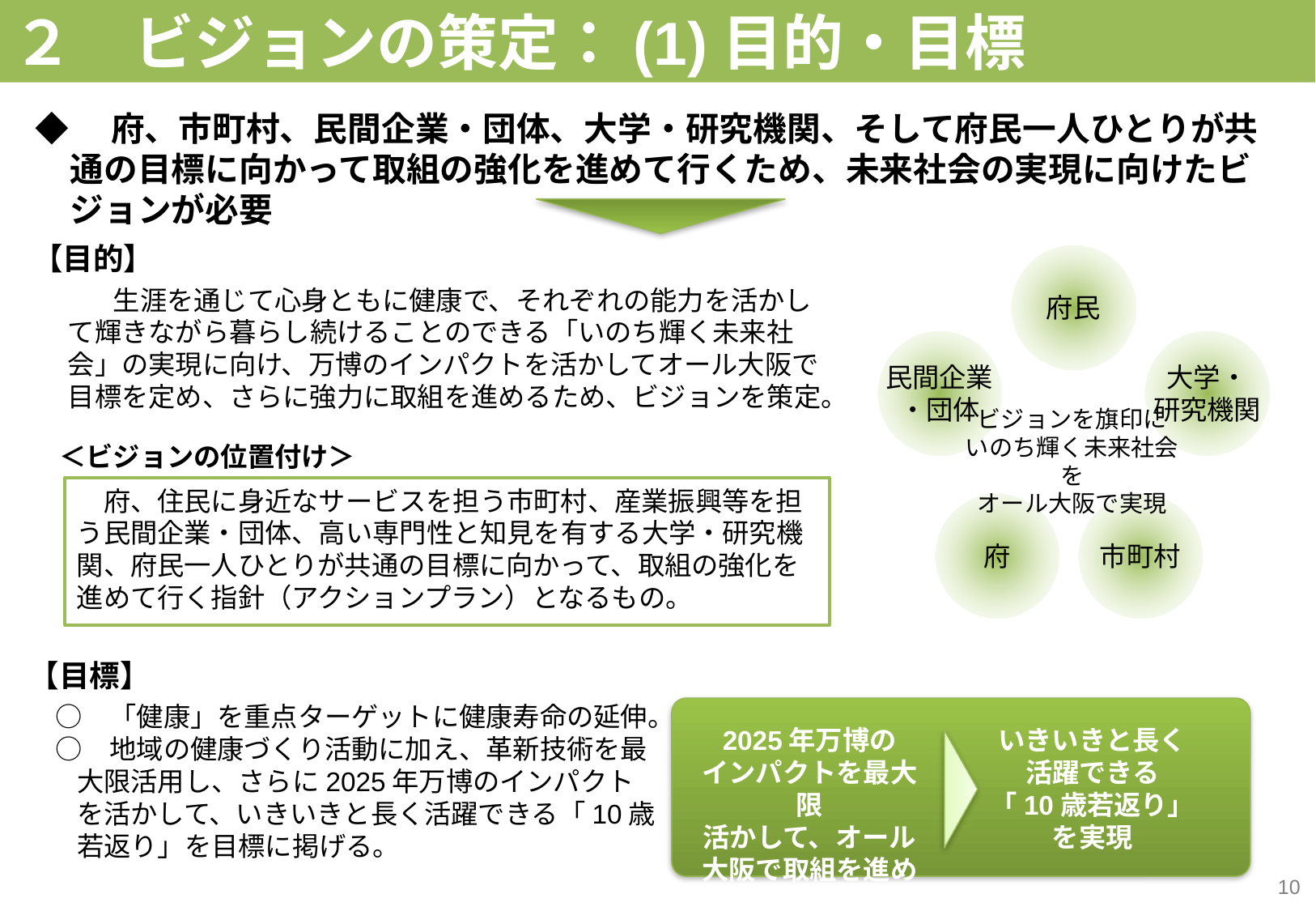

# ２　ビジョンの策定：(1)目的・目標
◆　府、市町村、民間企業・団体、大学・研究機関、そして府民一人ひとりが共通の目標に向かって取組の強化を進めて行くため、未来社会の実現に向けたビジョンが必要

【目的】

　　　生涯を通じて心身ともに健康で、それぞれの能力を活かして輝きながら暮らし続けることのできる「いのち輝く未来社会」の実現に向け、万博のインパクトを活かしてオール大阪で目標を定め、さらに強力に取組を進めるため、ビジョンを策定。

　＜ビジョンの位置付け＞

府民
民間企業
・団体
大学・
研究機関
ビジョンを旗印に
いのち輝く未来社会を
オール大阪で実現
　府、住民に身近なサービスを担う市町村、産業振興等を担う民間企業・団体、高い専門性と知見を有する大学・研究機関、府民一人ひとりが共通の目標に向かって、取組の強化を進めて行く指針（アクションプラン）となるもの。
府
市町村
【目標】

　○　「健康」を重点ターゲットに健康寿命の延伸。
　○　地域の健康づくり活動に加え、革新技術を最大限活用し、さらに2025年万博のインパクトを活かして、いきいきと長く活躍できる「10歳若返り」を目標に掲げる。

2025年万博の
インパクトを最大限
活かして、オール
大阪で取組を進める
いきいきと長く
活躍できる
「10歳若返り」
を実現

10